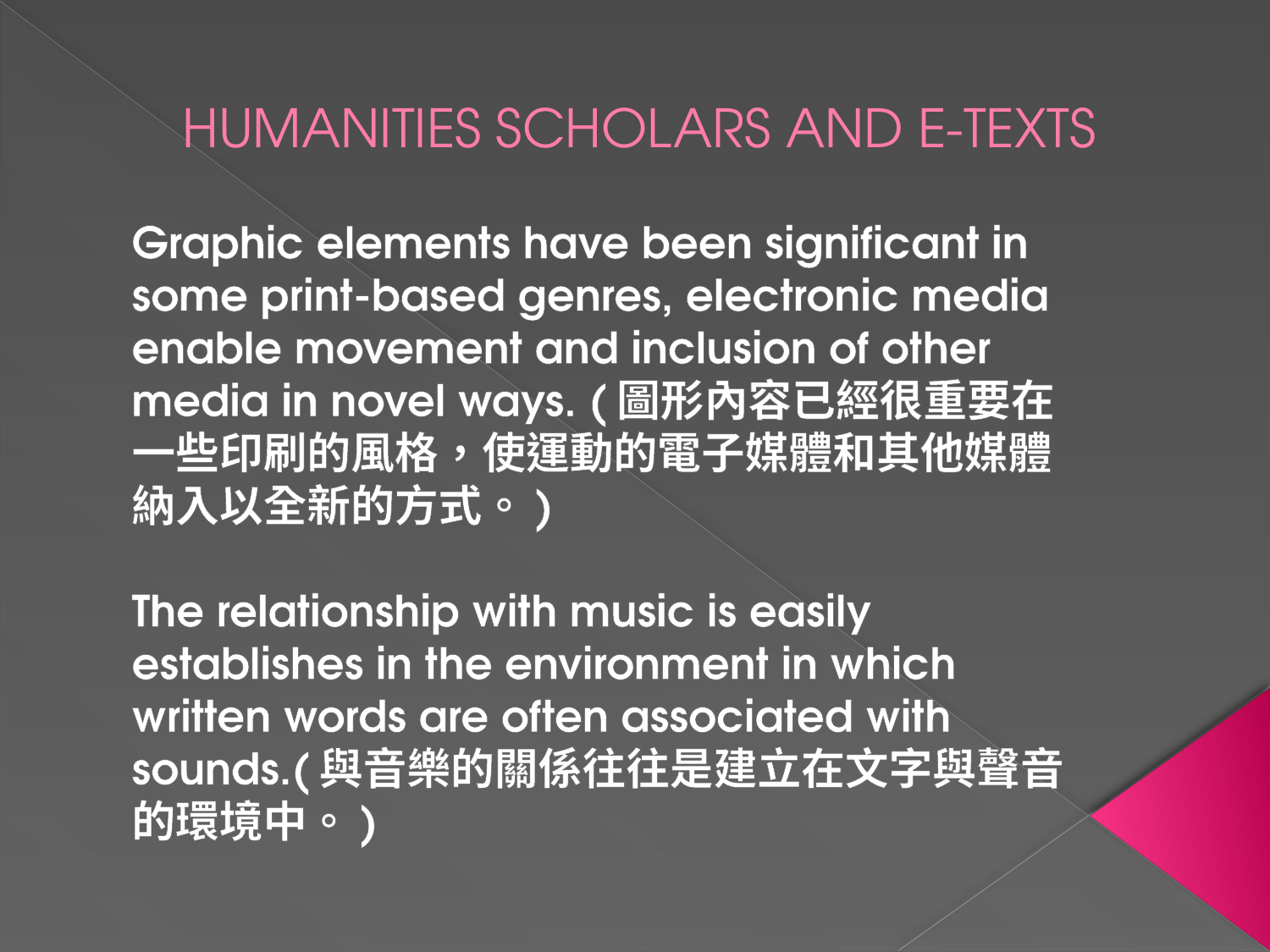

# HUMANITIES SCHOLARS AND E-TEXTS
Graphic elements have been significant in some print-based genres, electronic media enable movement and inclusion of other media in novel ways. (圖形內容已經很重要在一些印刷的風格，使運動的電子媒體和其他媒體納入以全新的方式。)

The relationship with music is easily establishes in the environment in which written words are often associated with sounds.(與音樂的關係往往是建立在文字與聲音的環境中。)